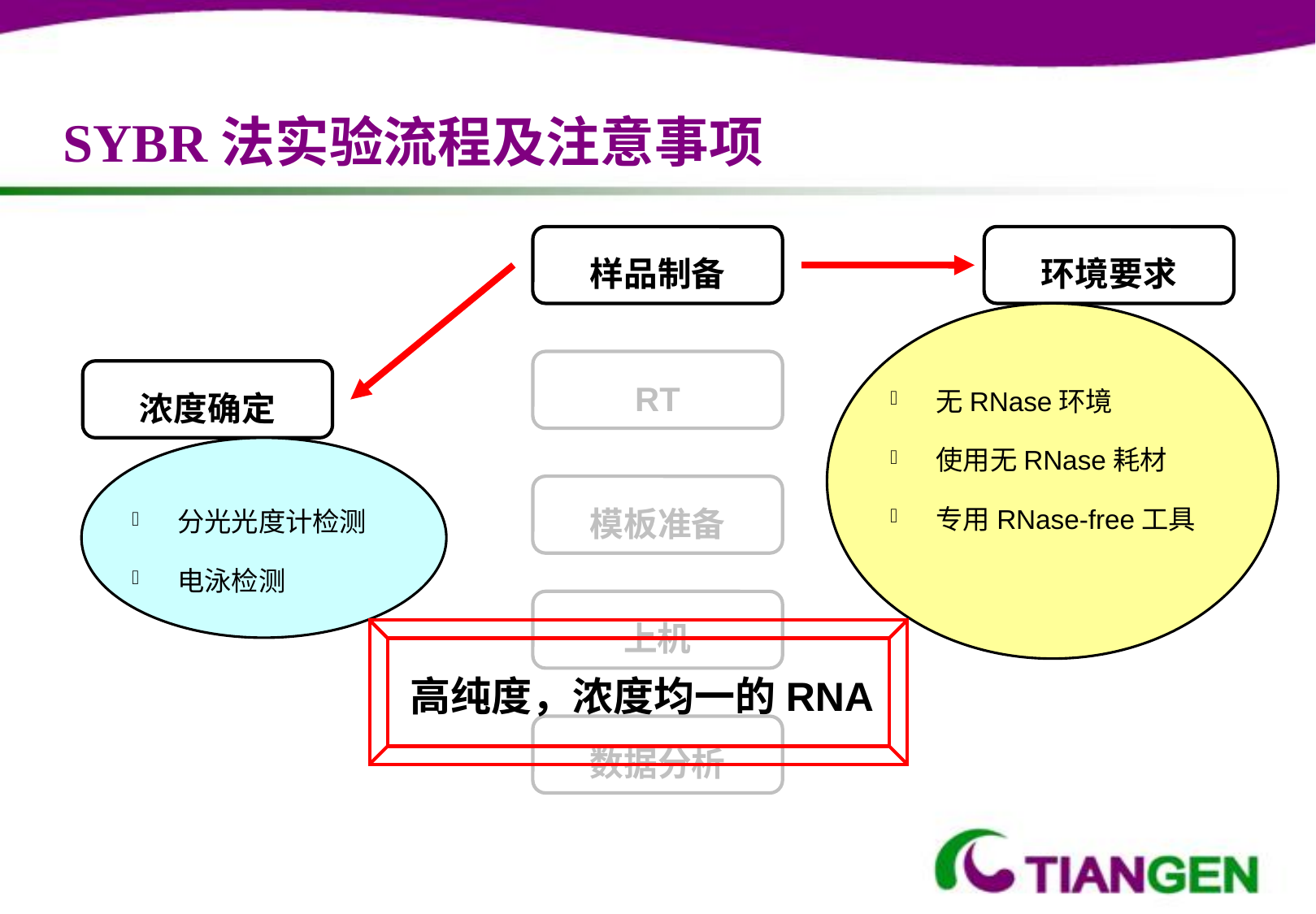

SYBR法实验流程及注意事项
样品制备
环境要求

无RNase环境
使用无RNase耗材
专用RNase-free工具

分光光度计检测
电泳检测

高纯度，浓度均一的RNA
RT
浓度确定
模板准备
上机
数据分析